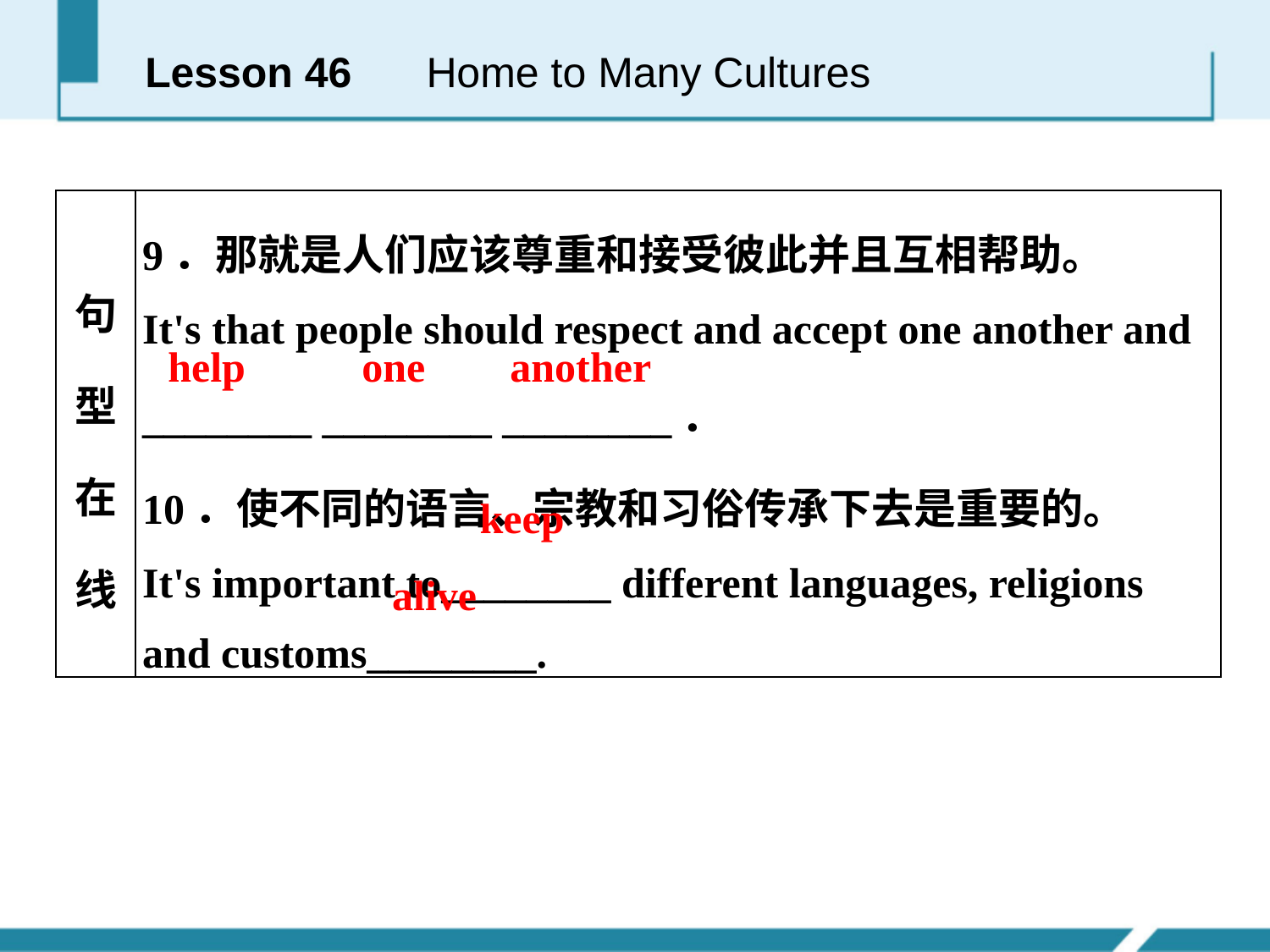

Lesson 46 　Home to Many Cultures
| 句型在线 | 9．那就是人们应该尊重和接受彼此并且互相帮助。 It's that people should respect and accept one another and \_\_\_\_\_\_\_\_ \_\_\_\_\_\_\_\_ \_\_\_\_\_\_\_\_． 10．使不同的语言、宗教和习俗传承下去是重要的。 It's important to\_\_\_\_\_\_\_\_ different languages, religions and customs\_\_\_\_\_\_\_\_. |
| --- | --- |
help           one        another
keep
alive